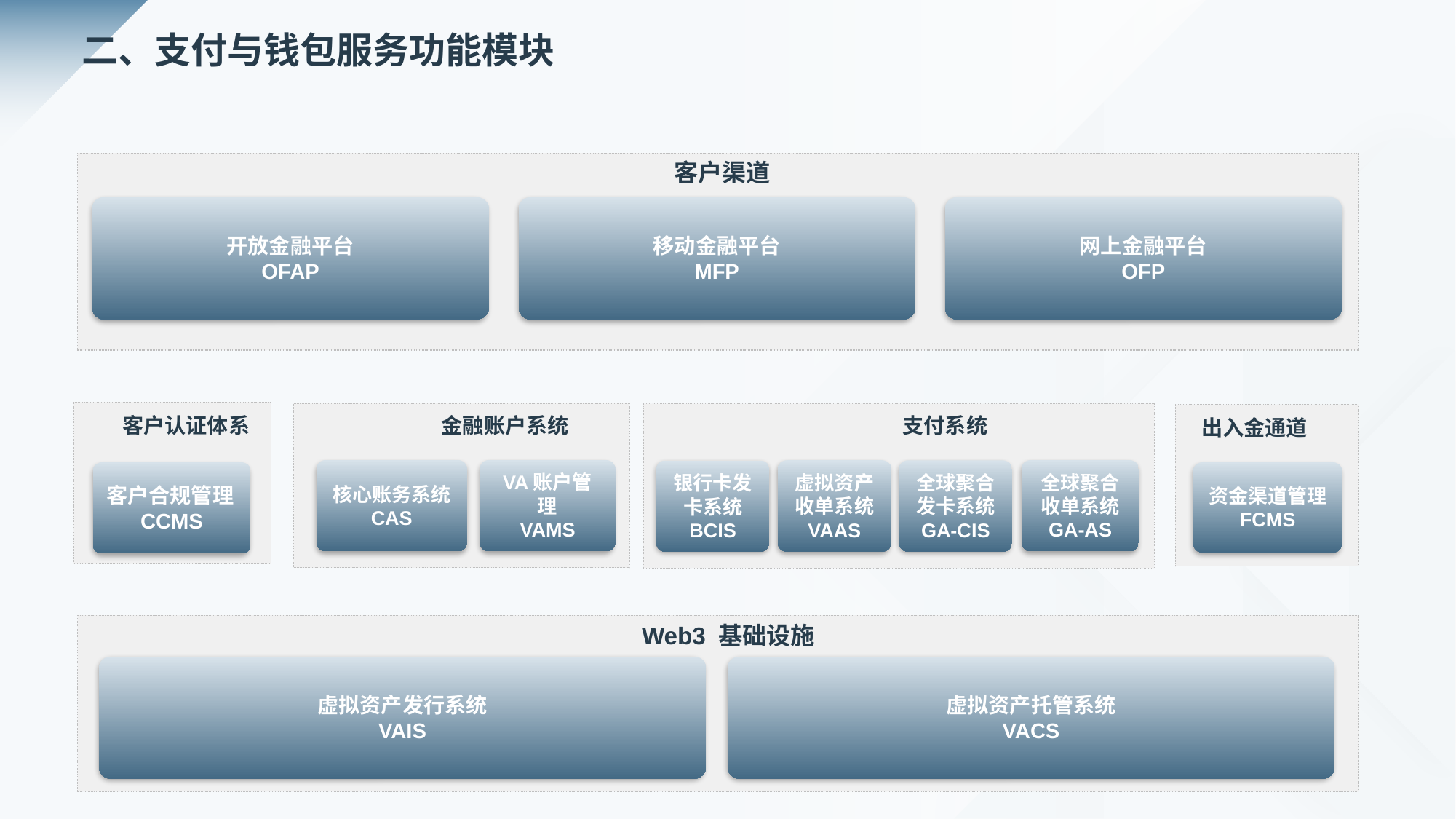

二、支付与钱包服务功能模块
客户渠道

开放金融平台
OFAP
移动金融平台
MFP
网上金融平台
OFP

金融账户系统
支付系统
客户认证体系
出入金通道
核心账务系统
CAS
VA账户管理
VAMS
全球聚合收单系统
GA-AS
虚拟资产收单系统
VAAS
全球聚合发卡系统
GA-CIS
银行卡发卡系统
BCIS
客户合规管理CCMS
资金渠道管理
FCMS
Web3 基础设施

虚拟资产发行系统
VAIS
虚拟资产托管系统
VACS